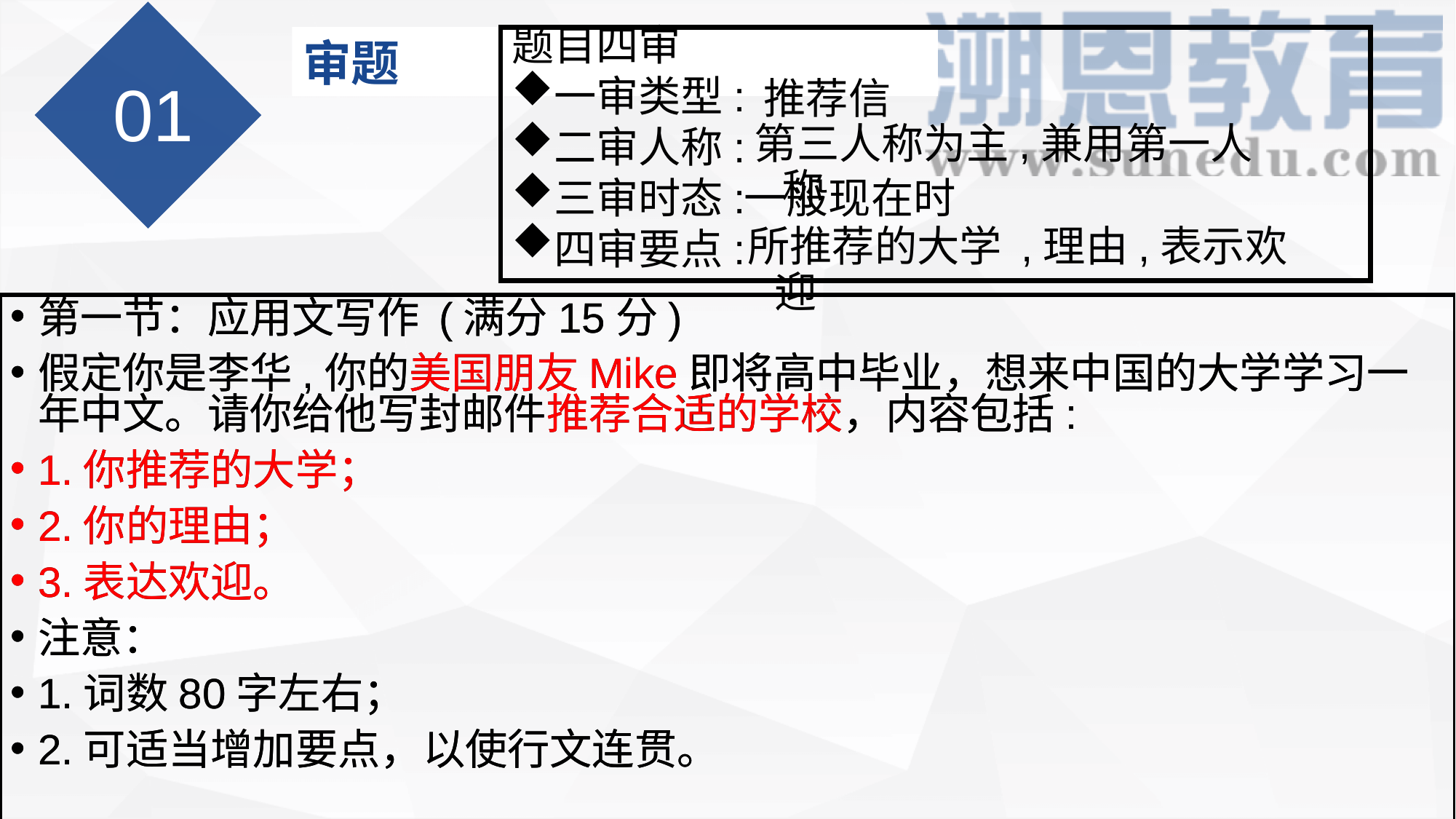

审题
题目四审
一审类型:
二审人称:
三审时态:
四审要点:

01
推荐信
第三人称为主,兼用第一人称
一般现在时
所推荐的大学 ,理由,表示欢迎
第一节：应用文写作 (满分15分)
假定你是李华,你的美国朋友Mike即将高中毕业，想来中国的大学学习一年中文。请你给他写封邮件推荐合适的学校，内容包括:
1.你推荐的大学；
2.你的理由；
3.表达欢迎。
注意：
1.词数80字左右；
2.可适当增加要点，以使行文连贯。
第一节：应用文写作 (满分15分)
假定你是李华,你的美国朋友Mike即将高中毕业，想来中国的大学学习一年中文。请你给他写封邮件推荐合适的学校，内容包括:
1.你推荐的大学；
2.你的理由；
3.表达欢迎。
注意：
1.词数80字左右；
2.可适当增加要点，以使行文连贯。